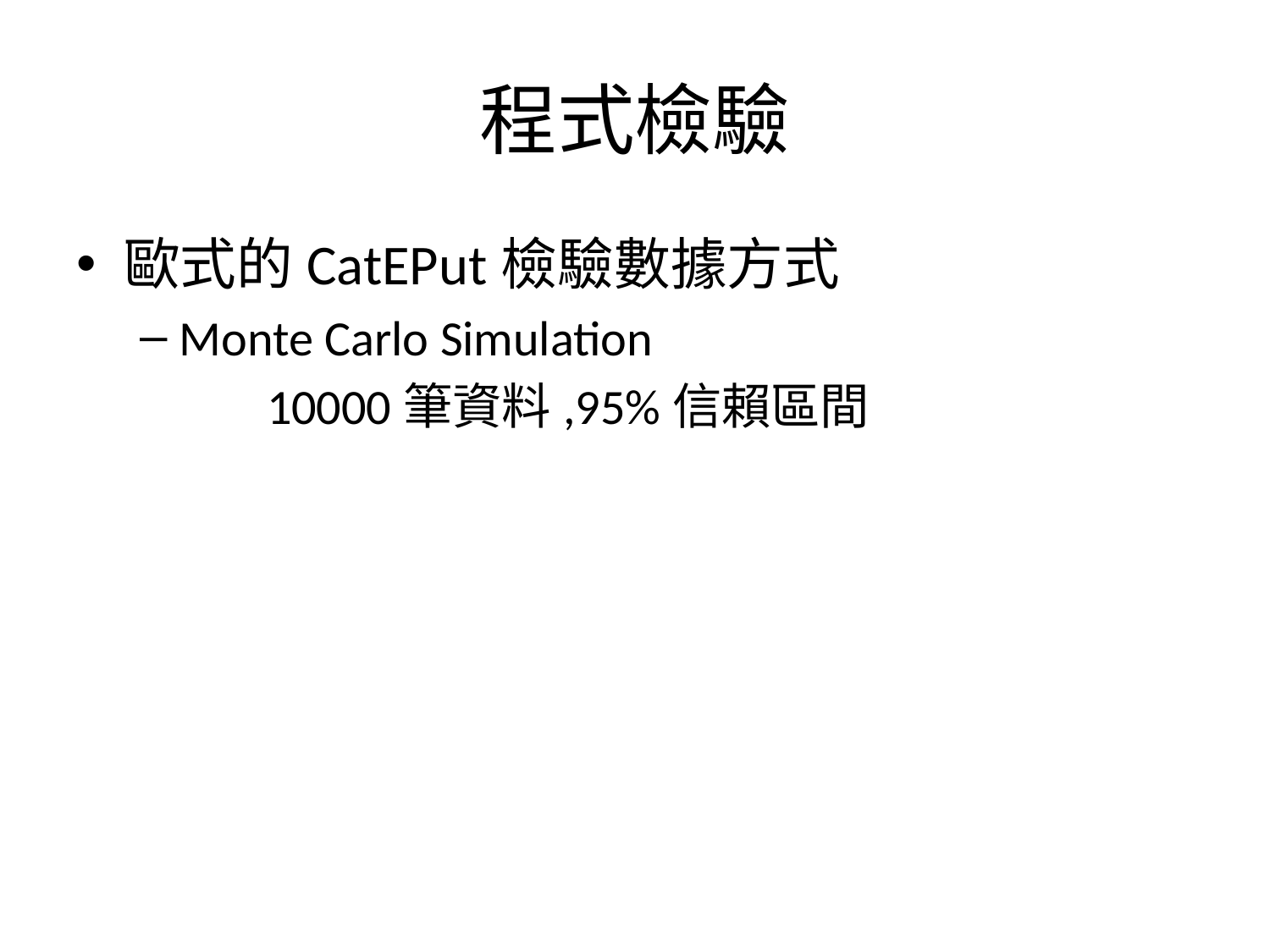

# 程式檢驗
歐式的CatEPut檢驗數據方式
Monte Carlo Simulation
	10000筆資料,95%信賴區間